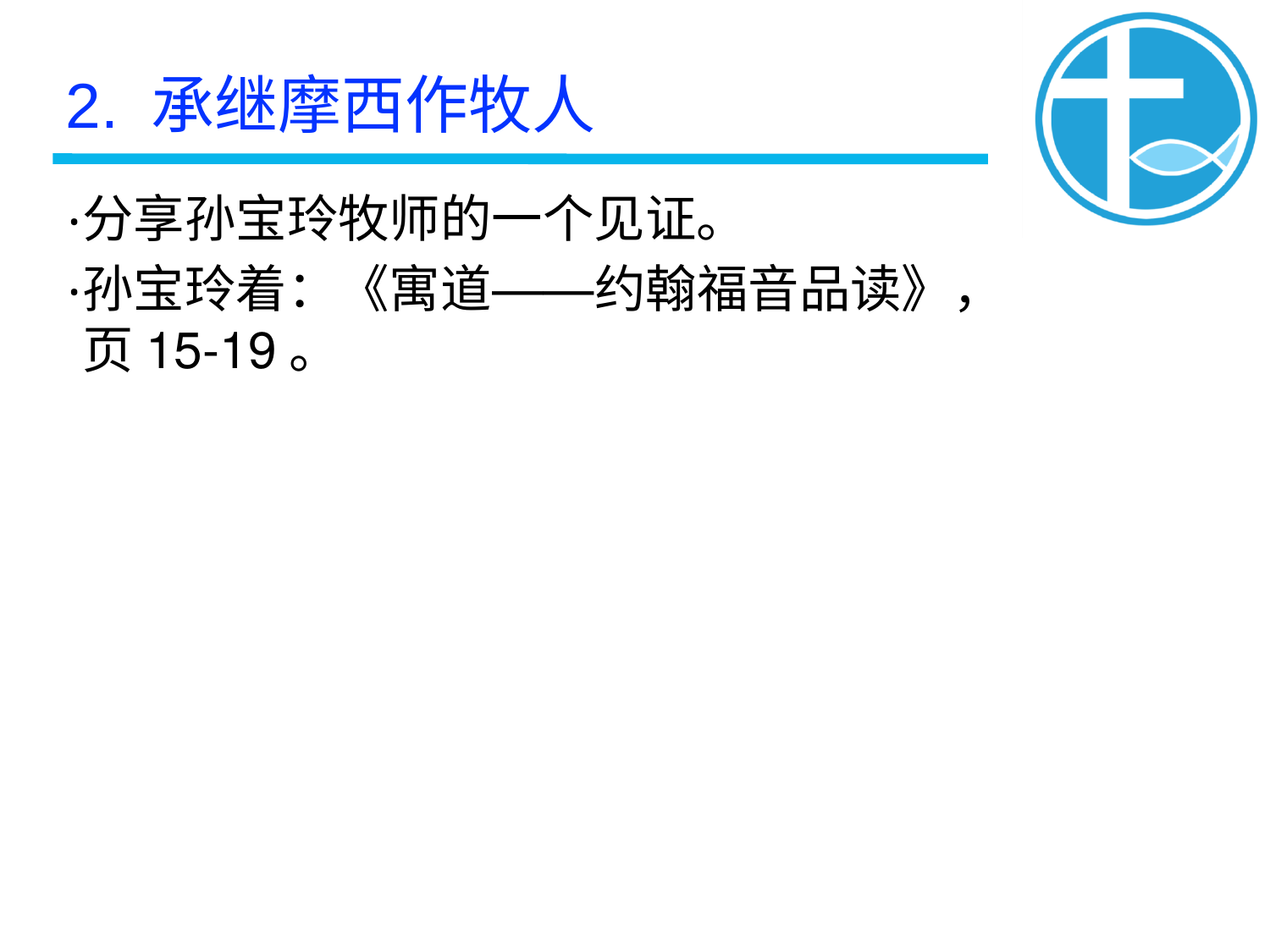

2. 承继摩西作牧人
分享孙宝玲牧师的一个见证。
孙宝玲着：《寓道——约翰福音品读》，页15-19。